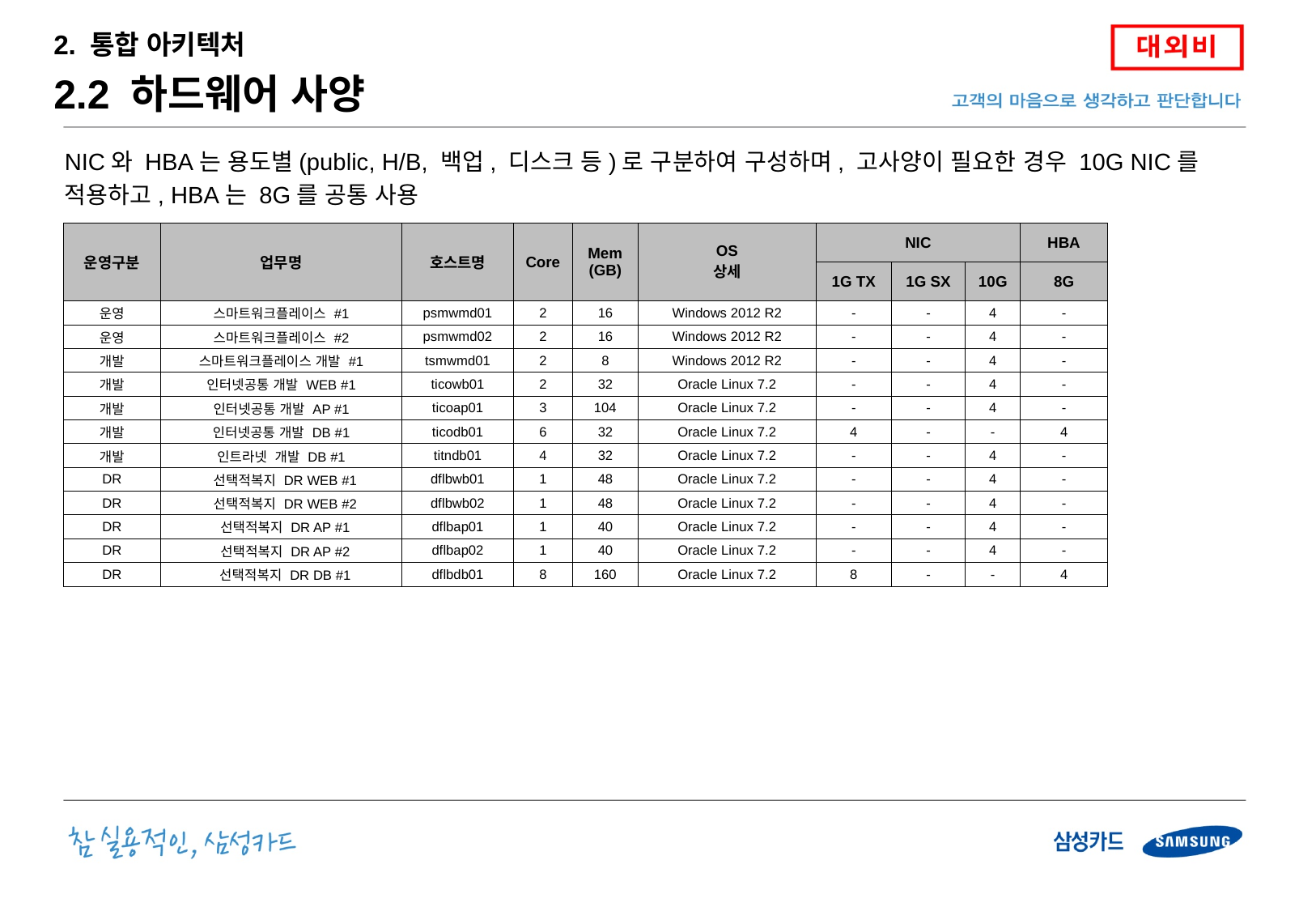

2. 통합 아키텍처
2.2 하드웨어 사양
NIC와 HBA는 용도별(public, H/B, 백업, 디스크 등)로 구분하여 구성하며, 고사양이 필요한 경우 10G NIC를 적용하고, HBA는 8G를 공통 사용
| 운영구분 | 업무명 | 호스트명 | Core | Mem (GB) | OS 상세 | NIC |  |  | HBA |
| --- | --- | --- | --- | --- | --- | --- | --- | --- | --- |
|  |  |  |  |  |  | 1G TX | 1G SX | 10G | 8G |
| 운영 | 스마트워크플레이스 #1 | psmwmd01 | 2 | 16 | Windows 2012 R2 | - | - | 4 | - |
| 운영 | 스마트워크플레이스 #2 | psmwmd02 | 2 | 16 | Windows 2012 R2 | - | - | 4 | - |
| 개발 | 스마트워크플레이스 개발 #1 | tsmwmd01 | 2 | 8 | Windows 2012 R2 | - | - | 4 | - |
| 개발 | 인터넷공통 개발 WEB #1 | ticowb01 | 2 | 32 | Oracle Linux 7.2 | - | - | 4 | - |
| 개발 | 인터넷공통 개발 AP #1 | ticoap01 | 3 | 104 | Oracle Linux 7.2 | - | - | 4 | - |
| 개발 | 인터넷공통 개발 DB #1 | ticodb01 | 6 | 32 | Oracle Linux 7.2 | 4 | - | - | 4 |
| 개발 | 인트라넷 개발 DB #1 | titndb01 | 4 | 32 | Oracle Linux 7.2 | - | - | 4 | - |
| DR | 선택적복지 DR WEB #1 | dflbwb01 | 1 | 48 | Oracle Linux 7.2 | - | - | 4 | - |
| DR | 선택적복지 DR WEB #2 | dflbwb02 | 1 | 48 | Oracle Linux 7.2 | - | - | 4 | - |
| DR | 선택적복지 DR AP #1 | dflbap01 | 1 | 40 | Oracle Linux 7.2 | - | - | 4 | - |
| DR | 선택적복지 DR AP #2 | dflbap02 | 1 | 40 | Oracle Linux 7.2 | - | - | 4 | - |
| DR | 선택적복지 DR DB #1 | dflbdb01 | 8 | 160 | Oracle Linux 7.2 | 8 | - | - | 4 |